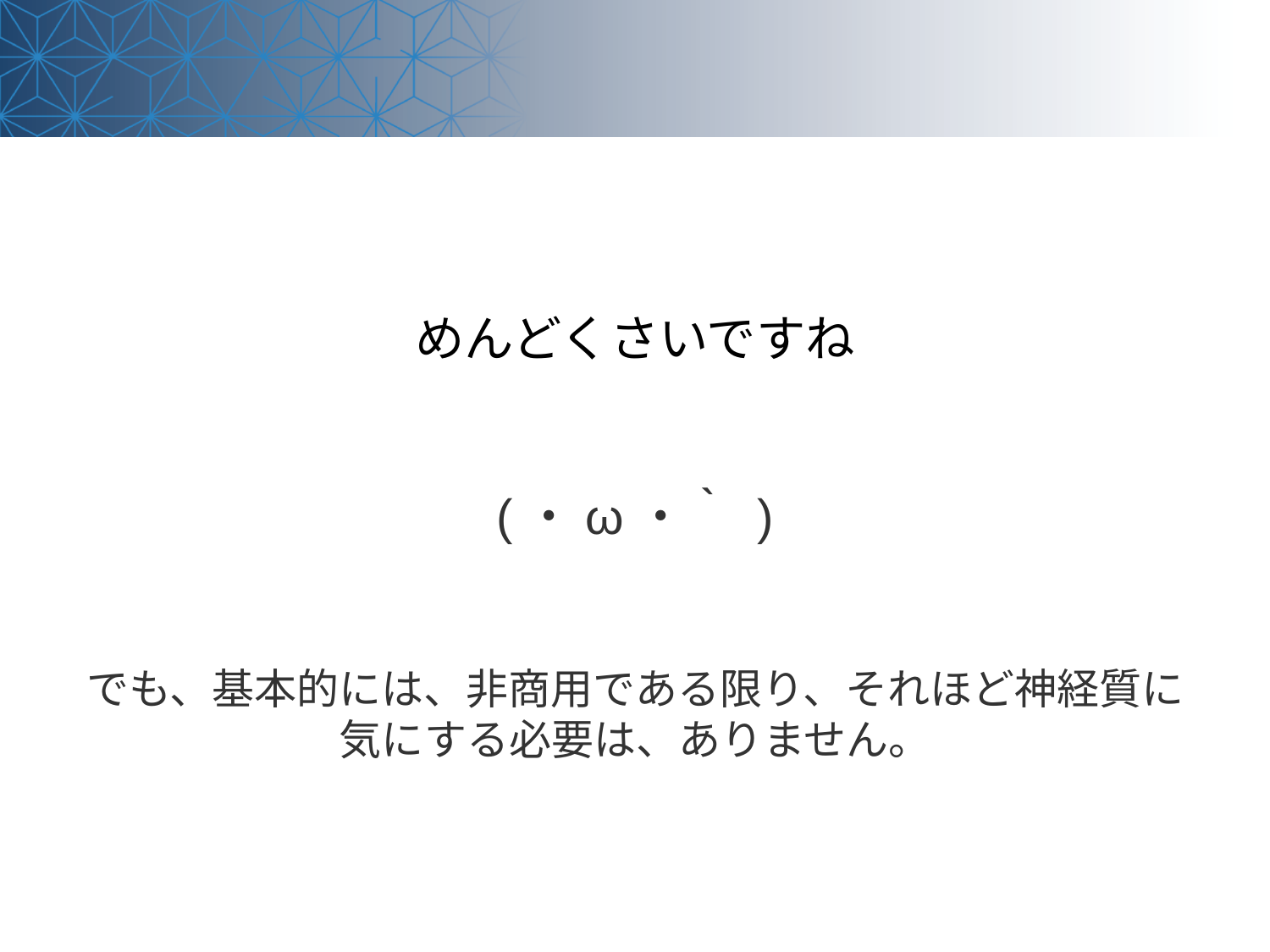

めんどくさいですね

(・ω・｀ )

でも、基本的には、非商用である限り、それほど神経質に気にする必要は、ありません。